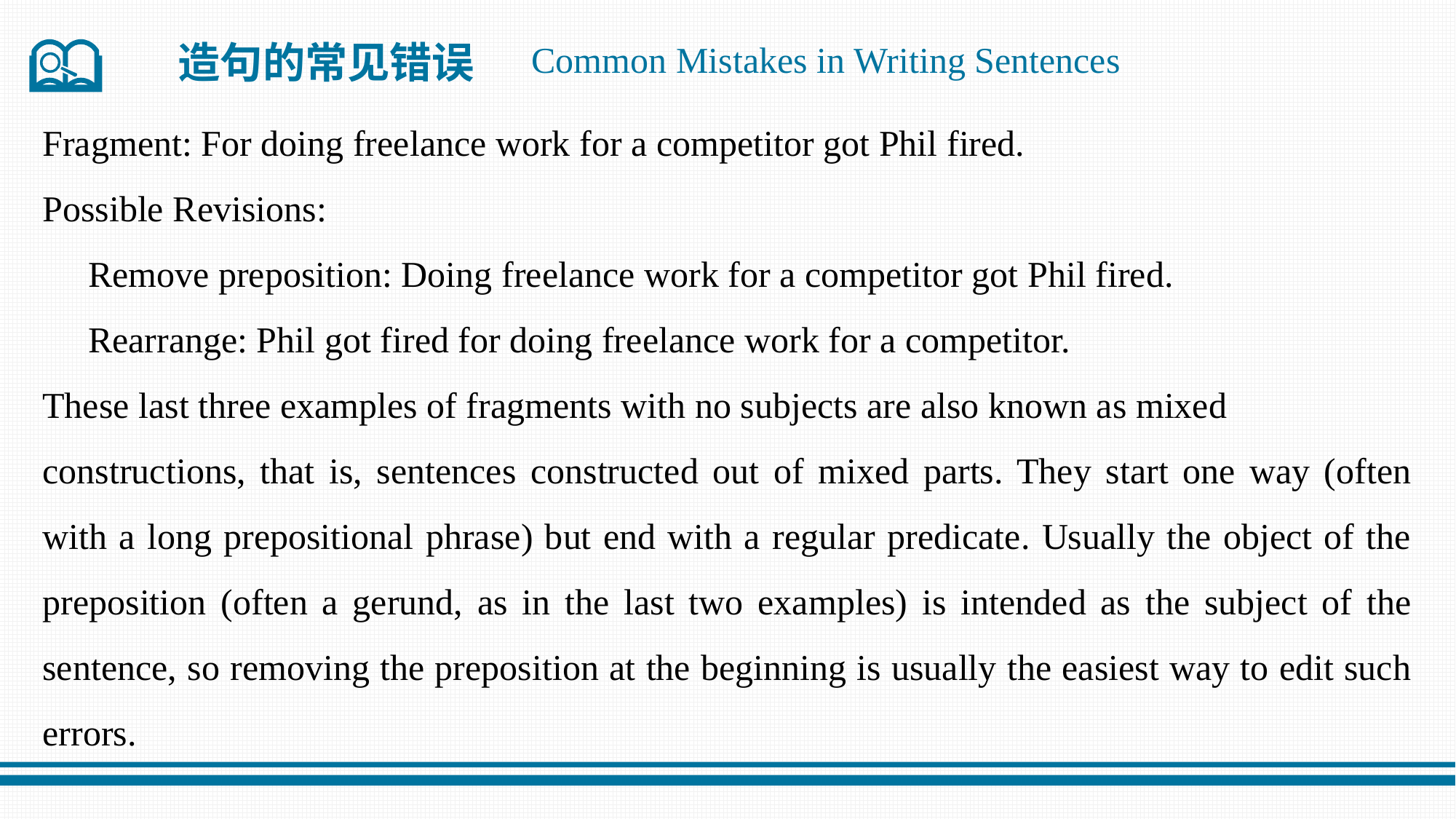

造句的常见错误
Common Mistakes in Writing Sentences
Fragment: For doing freelance work for a competitor got Phil fired.
Possible Revisions:
     Remove preposition: Doing freelance work for a competitor got Phil fired.
     Rearrange: Phil got fired for doing freelance work for a competitor.
These last three examples of fragments with no subjects are also known as mixed
constructions, that is, sentences constructed out of mixed parts. They start one way (often with a long prepositional phrase) but end with a regular predicate. Usually the object of the preposition (often a gerund, as in the last two examples) is intended as the subject of the sentence, so removing the preposition at the beginning is usually the easiest way to edit such errors.